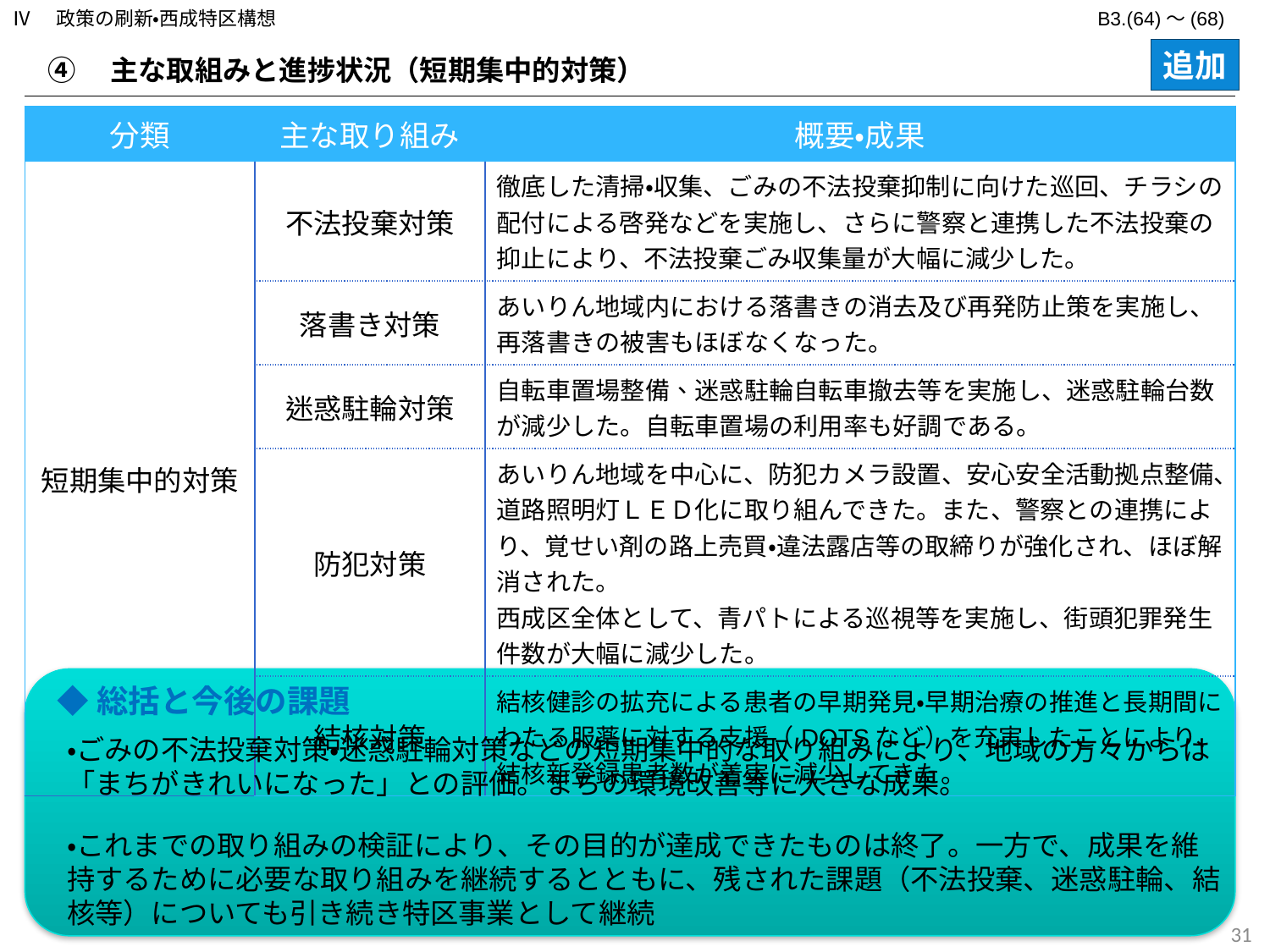

Ⅳ　政策の刷新・西成特区構想
B3.(64)～(68)
追加
④　主な取組みと進捗状況（短期集中的対策）
| 分類 | 主な取り組み | 概要・成果 |
| --- | --- | --- |
| 短期集中的対策 | 不法投棄対策 | 徹底した清掃・収集、ごみの不法投棄抑制に向けた巡回、チラシの配付による啓発などを実施し、さらに警察と連携した不法投棄の抑止により、不法投棄ごみ収集量が大幅に減少した。 |
|  | 落書き対策 | あいりん地域内における落書きの消去及び再発防止策を実施し、再落書きの被害もほぼなくなった。 |
|  | 迷惑駐輪対策 | 自転車置場整備、迷惑駐輪自転車撤去等を実施し、迷惑駐輪台数が減少した。自転車置場の利用率も好調である。 |
|  | 防犯対策 | あいりん地域を中心に、防犯カメラ設置、安心安全活動拠点整備、道路照明灯ＬＥＤ化に取り組んできた。また、警察との連携により、覚せい剤の路上売買・違法露店等の取締りが強化され、ほぼ解消された。 西成区全体として、青パトによる巡視等を実施し、街頭犯罪発生件数が大幅に減少した。 |
|  | 結核対策 | 結核健診の拡充による患者の早期発見・早期治療の推進と長期間にわたる服薬に対する支援（DOTSなど）を充実したことにより、結核新登録患者数が着実に減少してきた。 |

◆総括と今後の課題
・ごみの不法投棄対策・迷惑駐輪対策などの短期集中的な取り組みにより、地域の方々からは「まちがきれいになった」との評価。まちの環境改善等に大きな成果。
・これまでの取り組みの検証により、その目的が達成できたものは終了。一方で、成果を維持するために必要な取り組みを継続するとともに、残された課題（不法投棄、迷惑駐輪、結核等）についても引き続き特区事業として継続
31